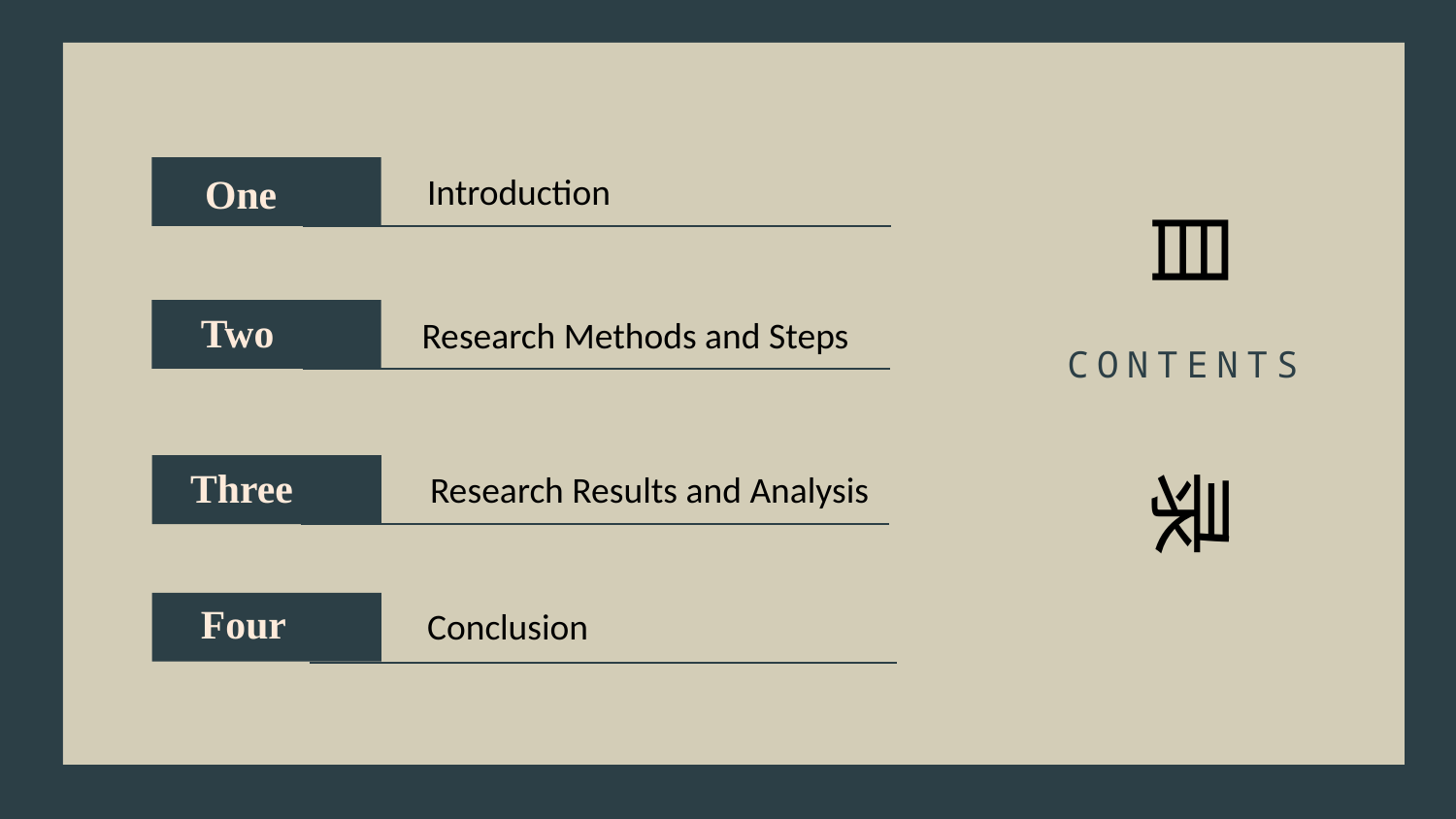

One
Introduction
目

Two
Research Methods and Steps
CONTENTS
Three
录
 Research Results and Analysis

Four
Conclusion